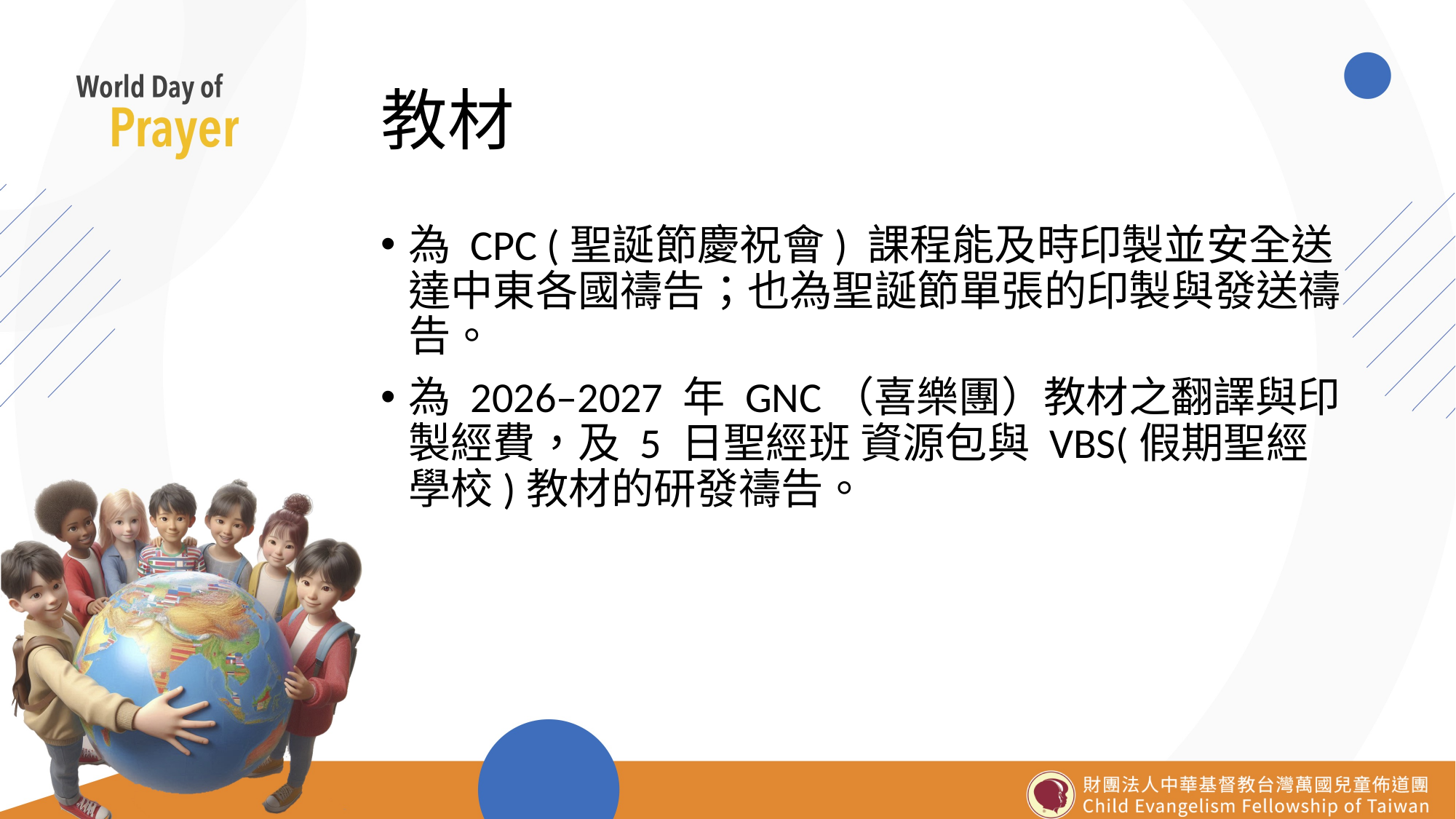

# 教材
為 CPC (聖誕節慶祝會) 課程能及時印製並安全送達中東各國禱告；也為聖誕節單張的印製與發送禱告。
為 2026–2027 年 GNC（喜樂團）教材之翻譯與印製經費，及 5 日聖經班 資源包與 VBS(假期聖經學校)教材的研發禱告。